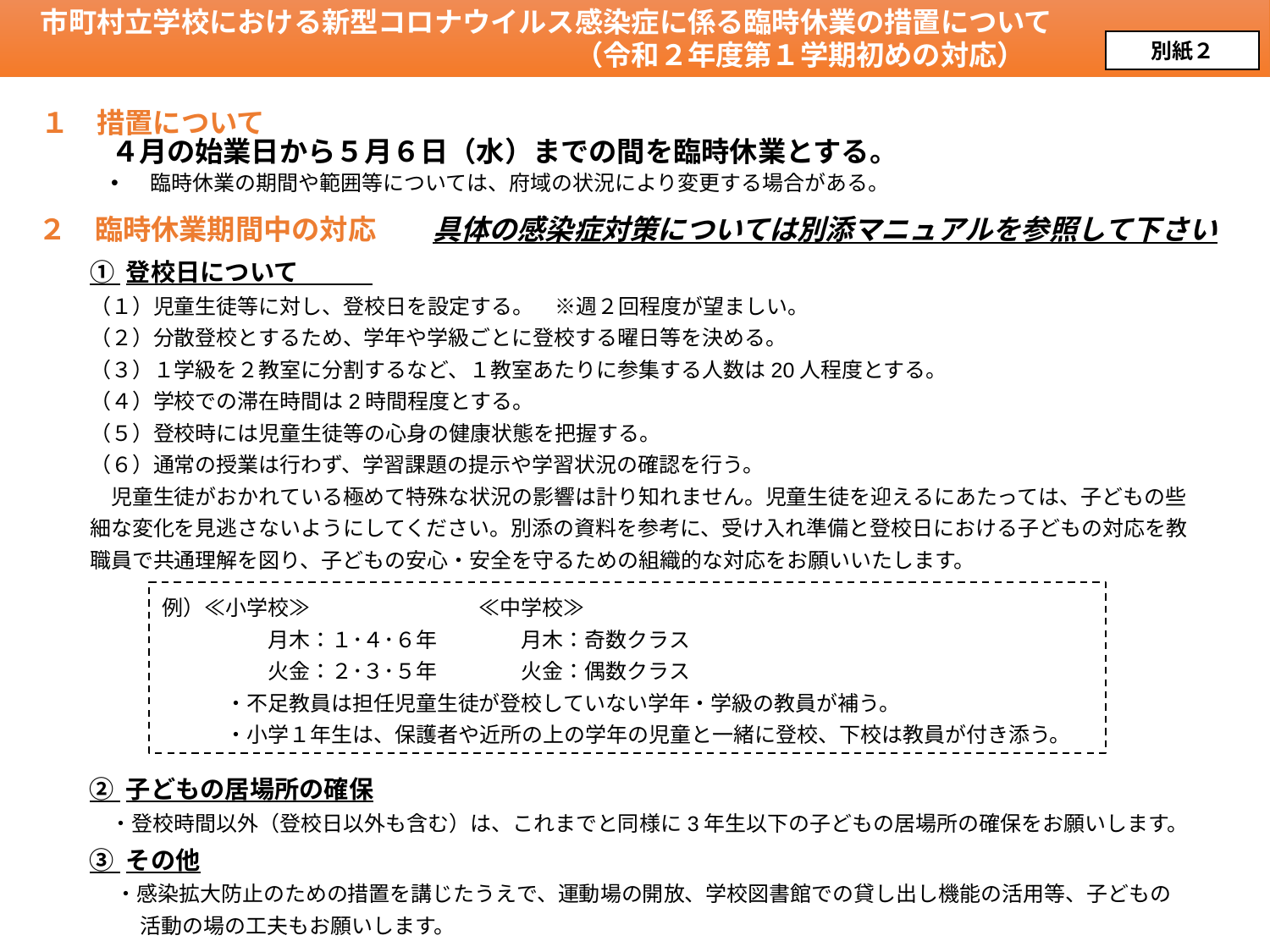

市町村立学校における新型コロナウイルス感染症に係る臨時休業の措置について
　　　　　　　　　　　　　　　　　　　　（令和２年度第１学期初めの対応）
令和２年３月31日
別紙２
１　措置について
４月の始業日から５月６日（水）までの間を臨時休業とする。
臨時休業の期間や範囲等については、府域の状況により変更する場合がある。
２　臨時休業期間中の対応　　具体の感染症対策については別添マニュアルを参照して下さい
① 登校日について
（１）児童生徒等に対し、登校日を設定する。　※週２回程度が望ましい。
（２）分散登校とするため、学年や学級ごとに登校する曜日等を決める。
（３）１学級を２教室に分割するなど、１教室あたりに参集する人数は20人程度とする。
（４）学校での滞在時間は2時間程度とする。
（５）登校時には児童生徒等の心身の健康状態を把握する。
（６）通常の授業は行わず、学習課題の提示や学習状況の確認を行う。
　児童生徒がおかれている極めて特殊な状況の影響は計り知れません。児童生徒を迎えるにあたっては、子どもの些細な変化を見逃さないようにしてください。別添の資料を参考に、受け入れ準備と登校日における子どもの対応を教職員で共通理解を図り、子どもの安心・安全を守るための組織的な対応をお願いいたします。
例）≪小学校≫　　　　　　　　≪中学校≫
　　　　　月木：１･４･６年　　　　月木：奇数クラス
　　　　　火金：２･３･５年　　　　火金：偶数クラス
　　　・不足教員は担任児童生徒が登校していない学年・学級の教員が補う。
　　　・小学１年生は、保護者や近所の上の学年の児童と一緒に登校、下校は教員が付き添う。
② 子どもの居場所の確保
　・登校時間以外（登校日以外も含む）は、これまでと同様に3年生以下の子どもの居場所の確保をお願いします。
③ その他
　 ・感染拡大防止のための措置を講じたうえで、運動場の開放、学校図書館での貸し出し機能の活用等、子どもの活動の場の工夫もお願いします。